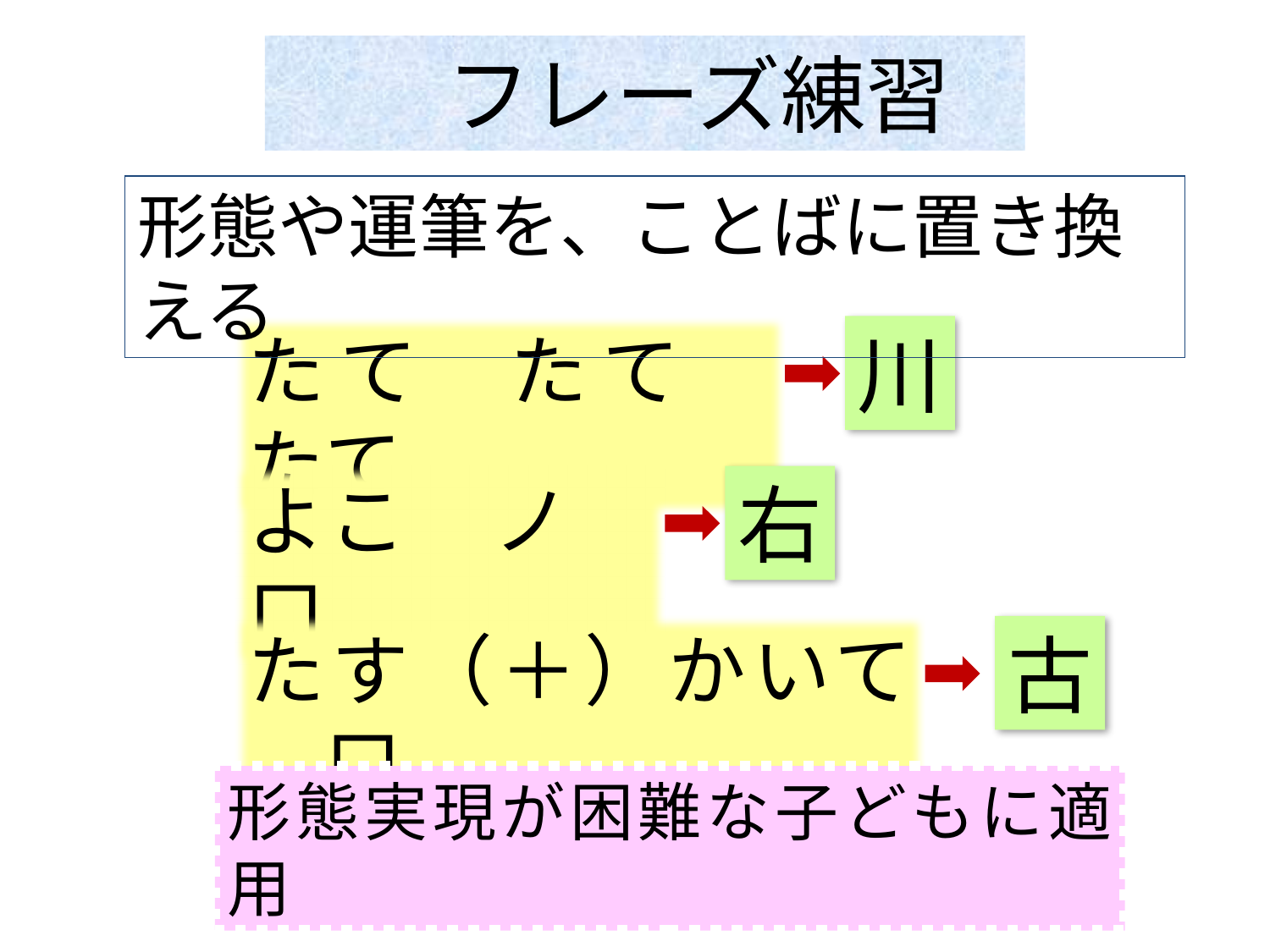

フレーズ練習
形態や運筆を、ことばに置き換える
川
たて　たて　たて

よこ　ノ　口
右

古
たす（＋）かいて　口

形態実現が困難な子どもに適用